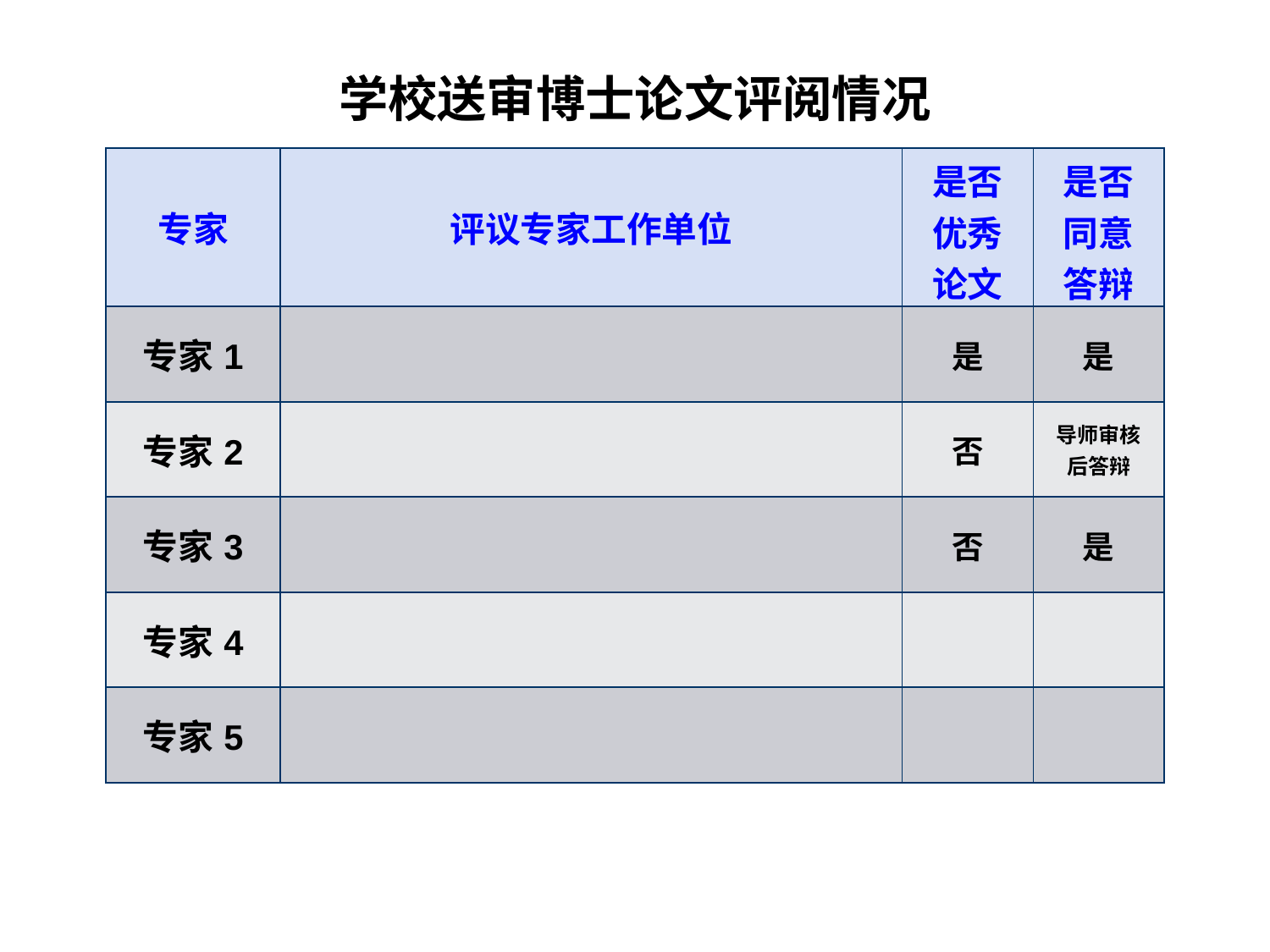

# 学校送审博士论文评阅情况
| 专家 | 评议专家工作单位 | 是否优秀论文 | 是否同意答辩 |
| --- | --- | --- | --- |
| 专家1 |  | 是 | 是 |
| 专家2 |  | 否 | 导师审核后答辩 |
| 专家3 |  | 否 | 是 |
| 专家4 |  |  |  |
| 专家5 |  |  |  |